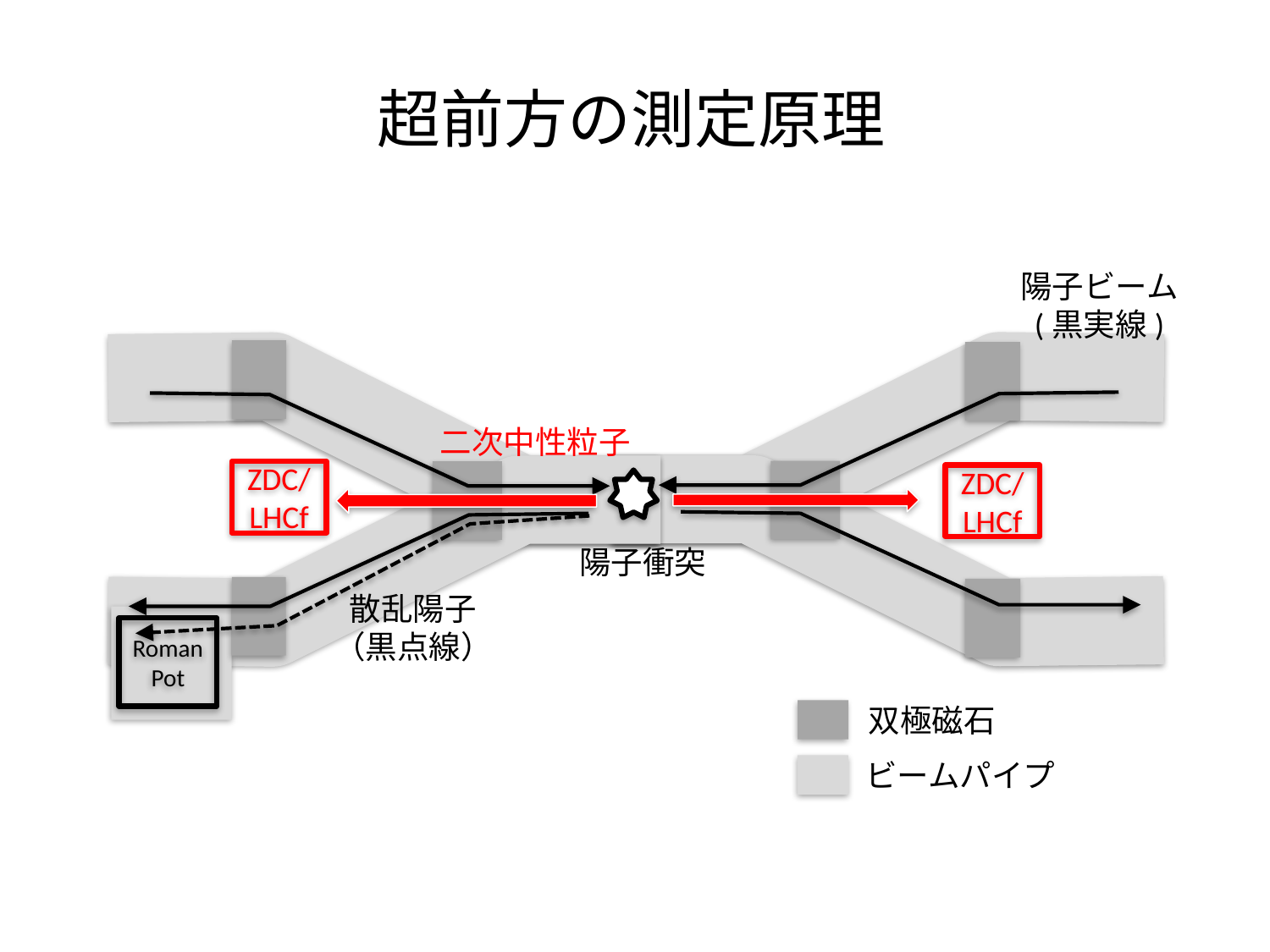

超前方の測定原理
陽子ビーム
(黒実線)

二次中性粒子

ZDC/LHCf

ZDC/LHCf

陽子衝突

散乱陽子
（黒点線）

Roman Pot
双極磁石

ビームパイプ